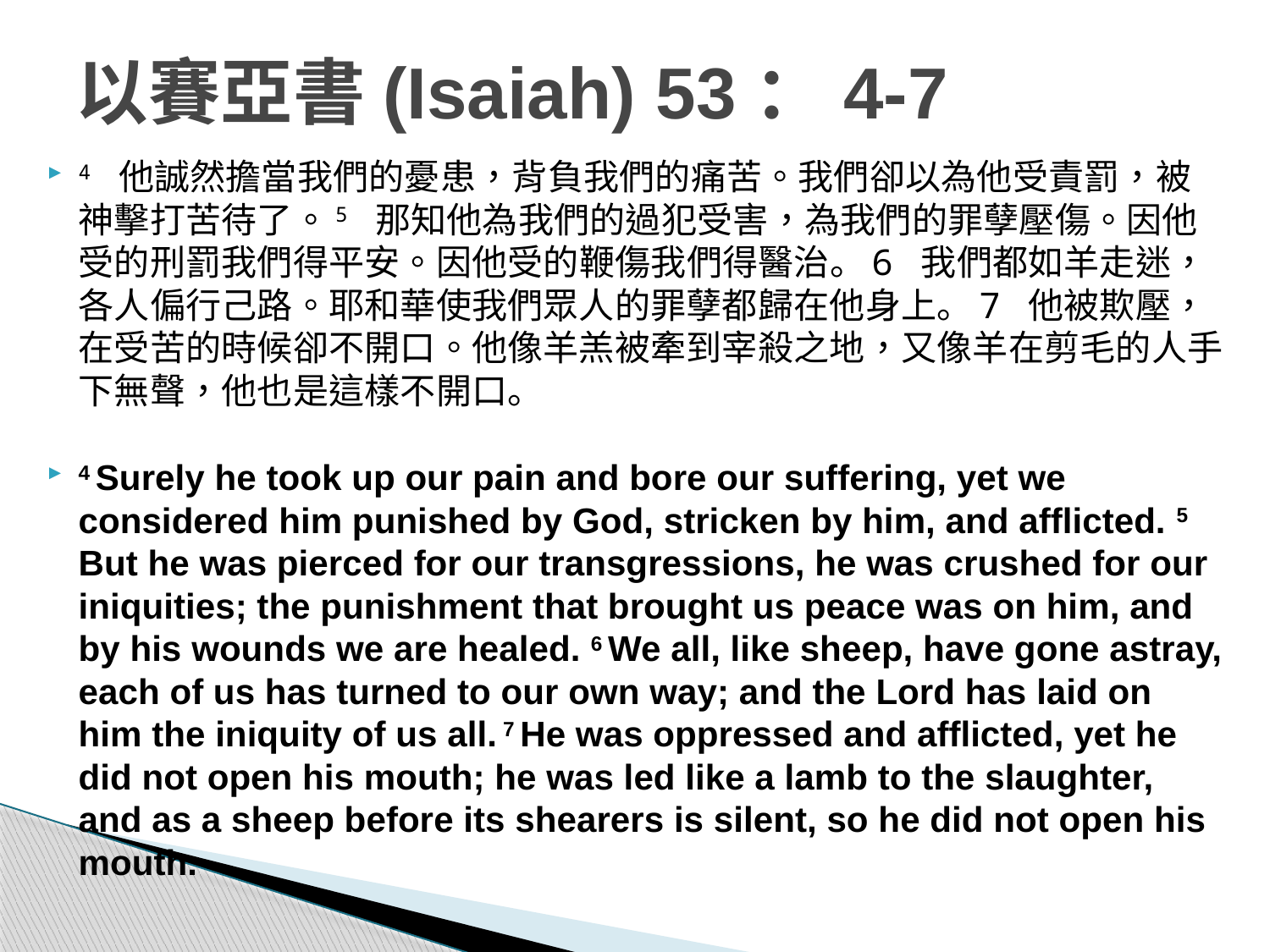

# 以賽亞書(Isaiah) 53：4-7
4 他誠然擔當我們的憂患，背負我們的痛苦。我們卻以為他受責罰，被神擊打苦待了。5 那知他為我們的過犯受害，為我們的罪孽壓傷。因他受的刑罰我們得平安。因他受的鞭傷我們得醫治。6 我們都如羊走迷，各人偏行己路。耶和華使我們眾人的罪孽都歸在他身上。7 他被欺壓，在受苦的時候卻不開口。他像羊羔被牽到宰殺之地，又像羊在剪毛的人手下無聲，他也是這樣不開口。

4 Surely he took up our pain and bore our suffering, yet we considered him punished by God, stricken by him, and afflicted. 5 But he was pierced for our transgressions, he was crushed for our iniquities; the punishment that brought us peace was on him, and by his wounds we are healed. 6 We all, like sheep, have gone astray, each of us has turned to our own way; and the Lord has laid on him the iniquity of us all. 7 He was oppressed and afflicted, yet he did not open his mouth; he was led like a lamb to the slaughter, and as a sheep before its shearers is silent, so he did not open his mouth.